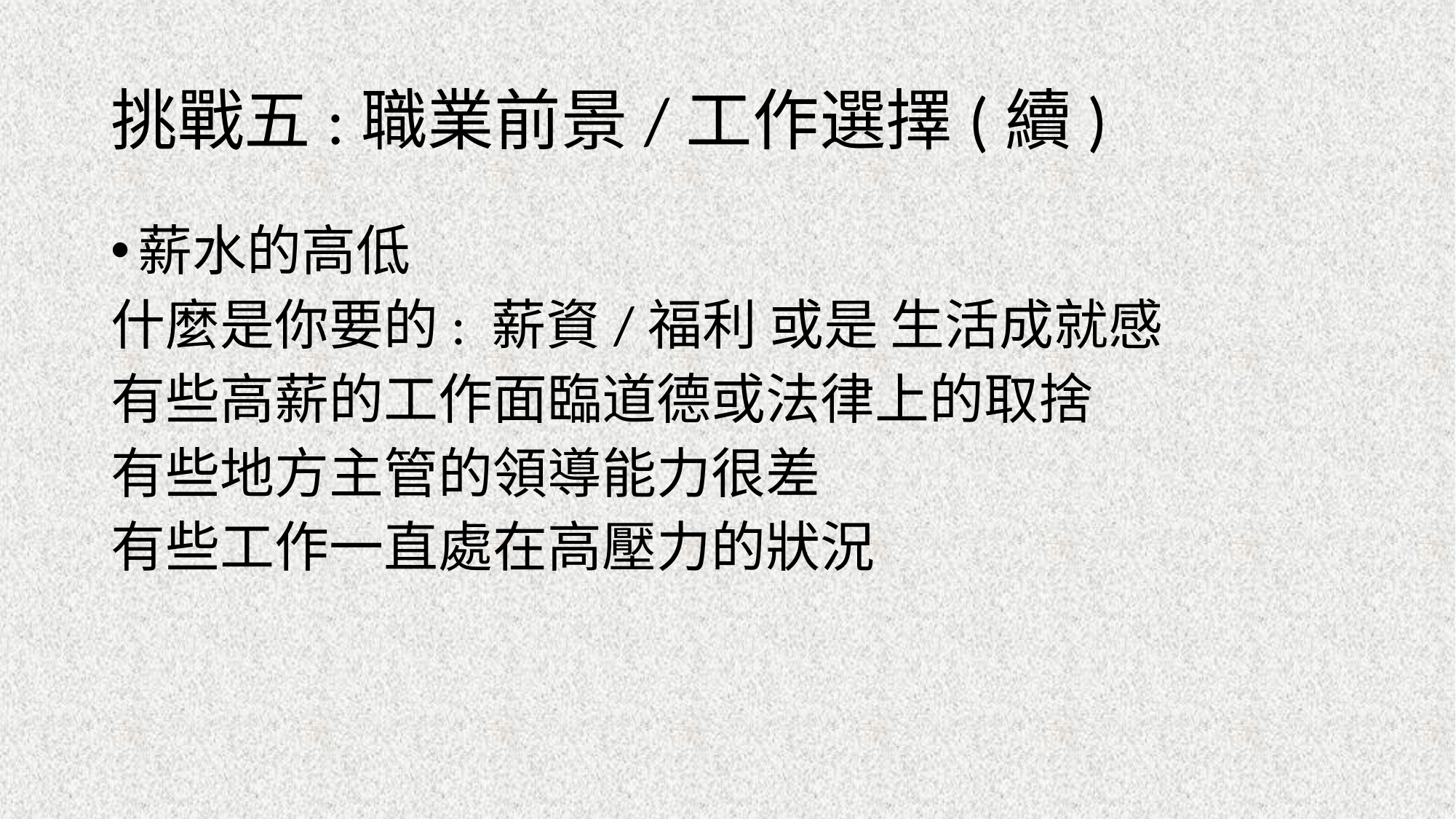

# 挑戰五:職業前景/工作選擇(續)
薪水的高低
什麼是你要的: 薪資/福利 或是 生活成就感
有些高薪的工作面臨道德或法律上的取捨
有些地方主管的領導能力很差
有些工作一直處在高壓力的狀況